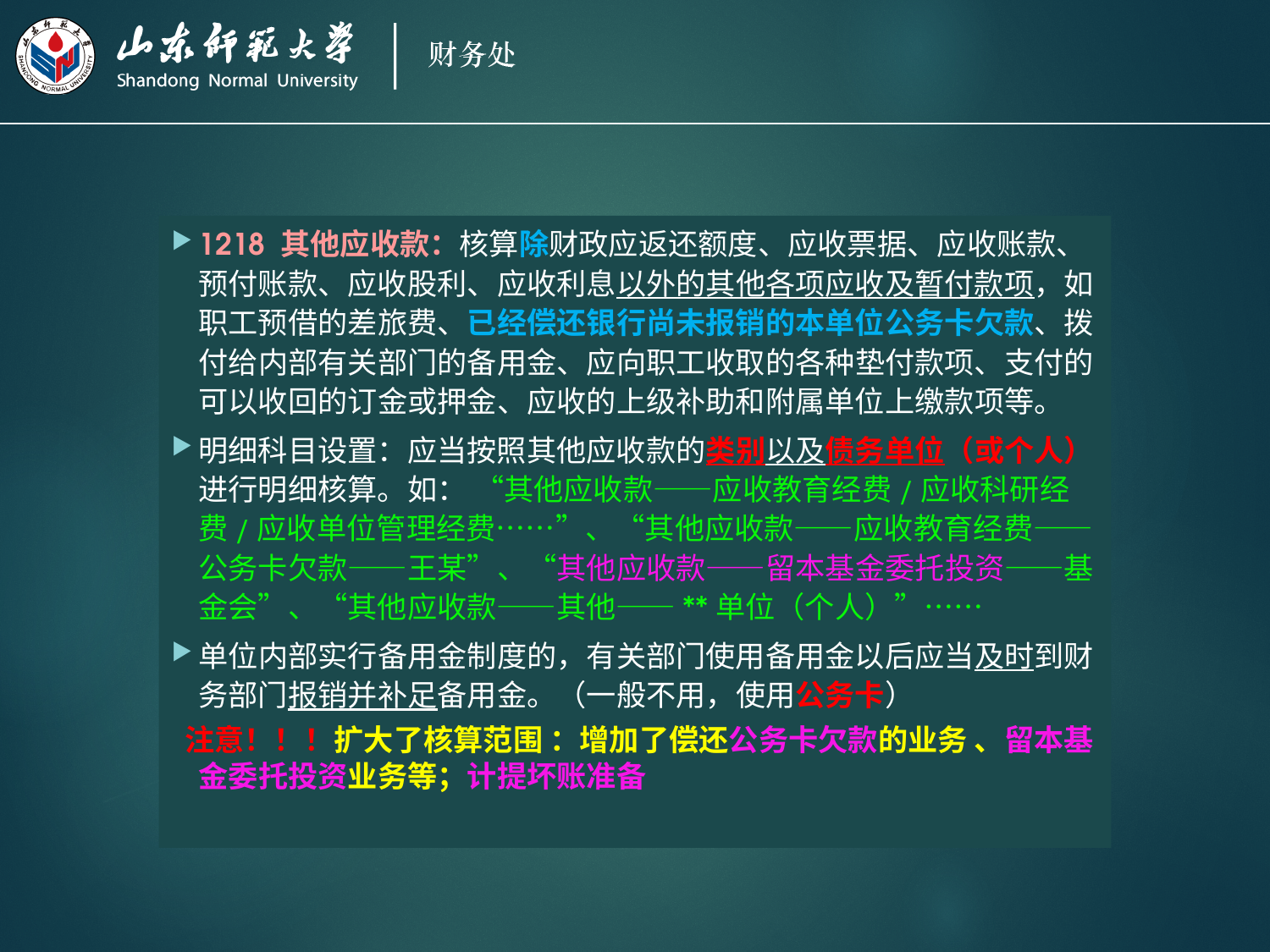

1218 其他应收款：核算除财政应返还额度、应收票据、应收账款、 预付账款、应收股利、应收利息以外的其他各项应收及暂付款项，如职工预借的差旅费、已经偿还银行尚未报销的本单位公务卡欠款、拨付给内部有关部门的备用金、应向职工收取的各种垫付款项、支付的可以收回的订金或押金、应收的上级补助和附属单位上缴款项等。
明细科目设置：应当按照其他应收款的类别以及债务单位（或个人） 进行明细核算。如： “其他应收款——应收教育经费/应收科研经费/应收单位管理经费……”、“其他应收款——应收教育经费——公务卡欠款——王某”、“其他应收款——留本基金委托投资——基金会”、“其他应收款——其他——**单位（个人）”……
单位内部实行备用金制度的，有关部门使用备用金以后应当及时到财务部门报销并补足备用金。（一般不用，使用公务卡）
 注意！！！扩大了核算范围 ：增加了偿还公务卡欠款的业务 、留本基金委托投资业务等；计提坏账准备